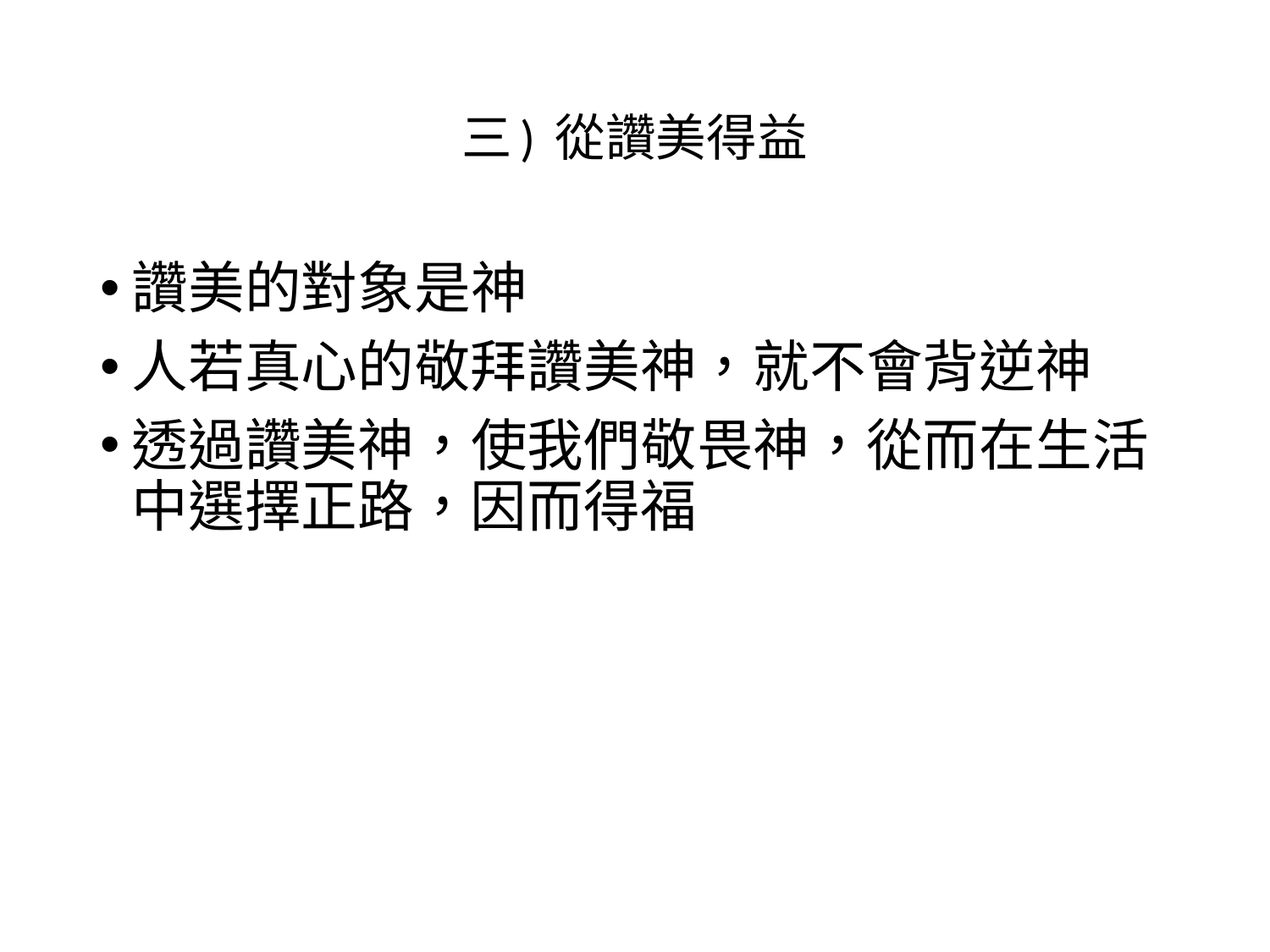

# 三) 從讚美得益
讚美的對象是神
人若真心的敬拜讚美神，就不會背逆神
透過讚美神，使我們敬畏神，從而在生活中選擇正路，因而得福